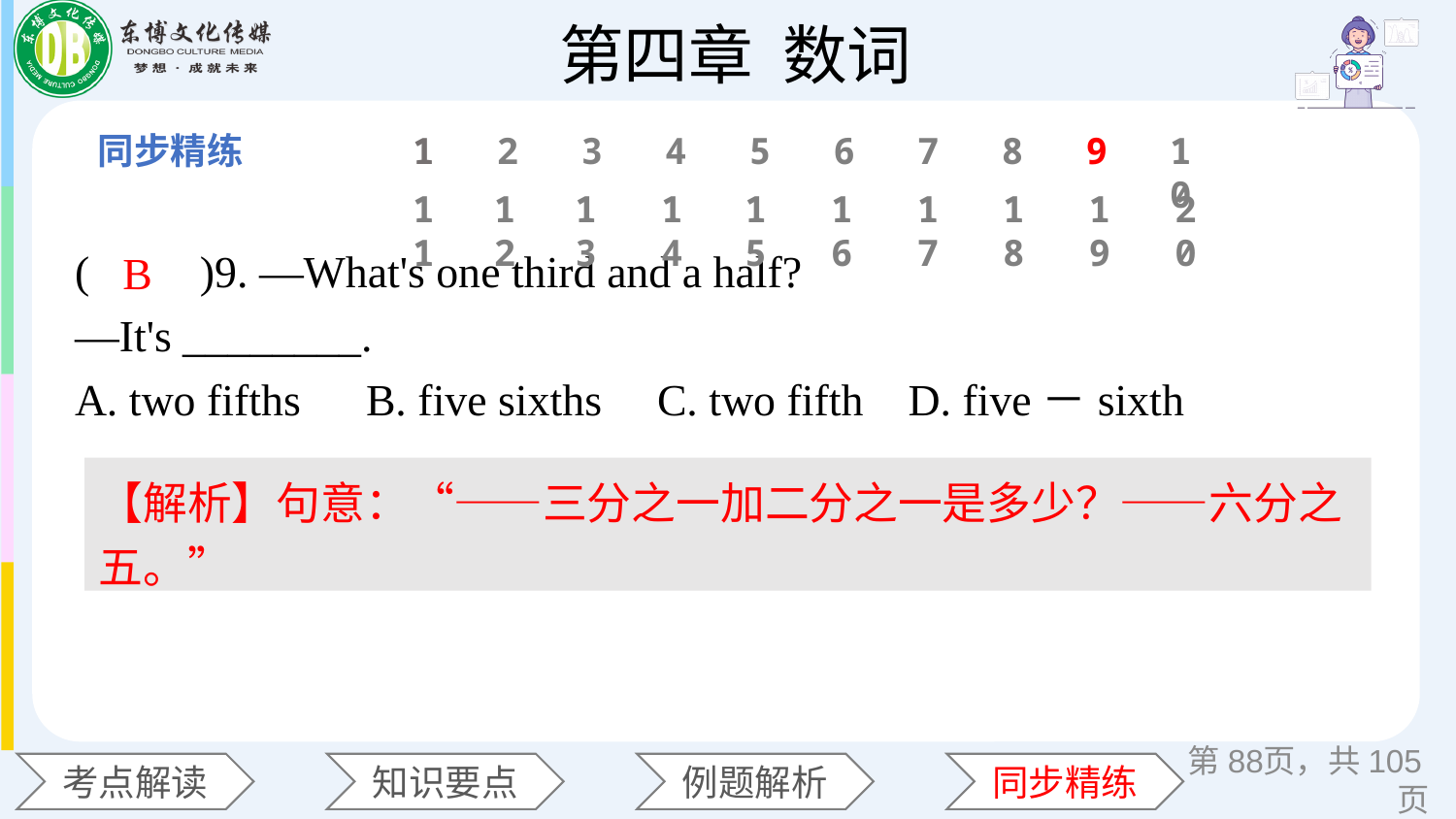

1
2
3
4
5
6
7
8
9
10
11
12
13
14
15
16
17
18
19
20
(　　)9. —What's one third and a half?
—It's ________.
A. two fifths    	B. five sixths    	C. two fifth    D. five－sixth
B
【解析】句意：“——三分之一加二分之一是多少？——六分之五。”
第88页，共105页